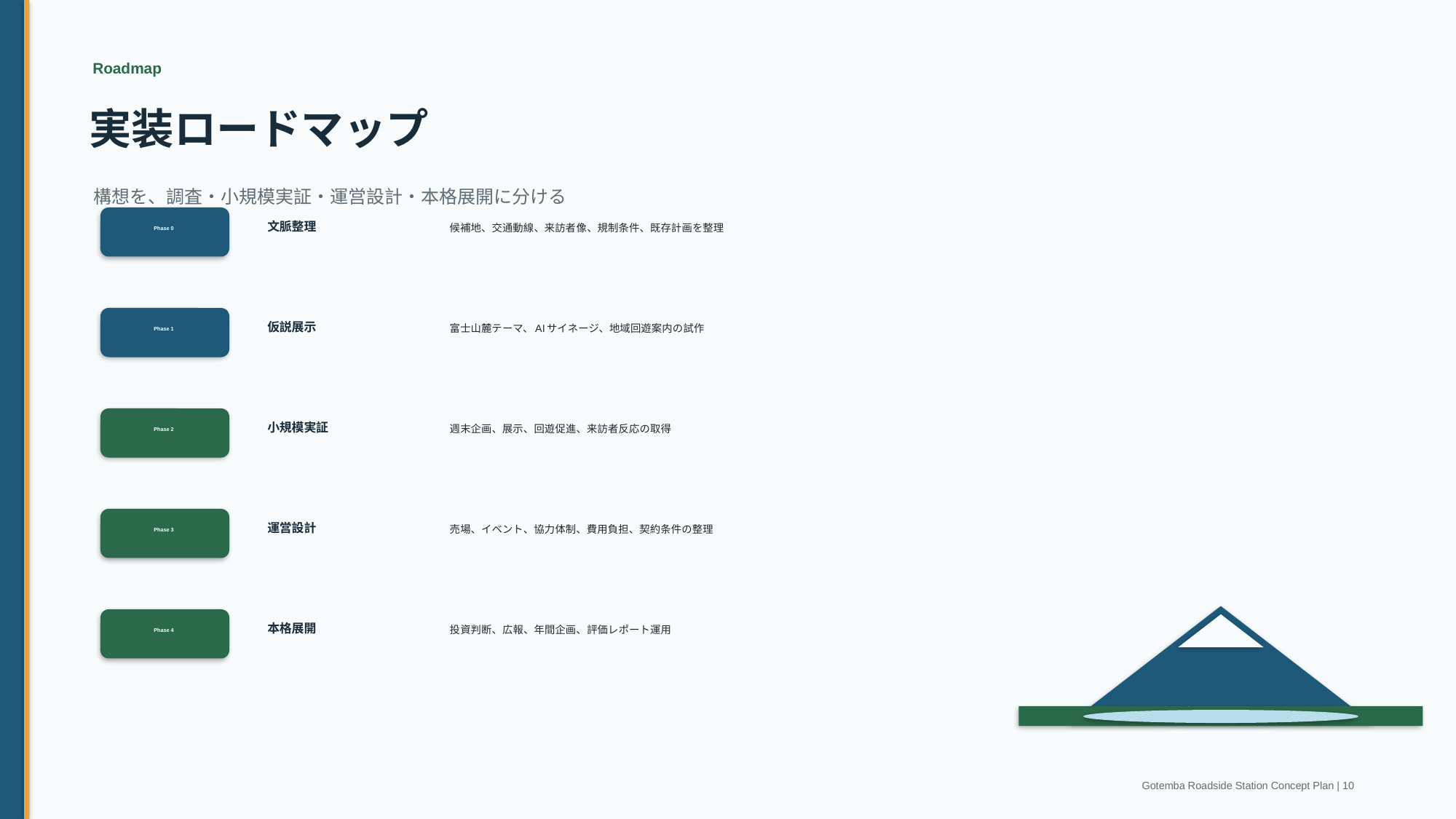

Roadmap
実装ロードマップ
構想を、調査・小規模実証・運営設計・本格展開に分ける

文脈整理
候補地、交通動線、来訪者像、規制条件、既存計画を整理
Phase 0

仮説展示
富士山麓テーマ、AIサイネージ、地域回遊案内の試作
Phase 1

小規模実証
週末企画、展示、回遊促進、来訪者反応の取得
Phase 2

運営設計
売場、イベント、協力体制、費用負担、契約条件の整理
Phase 3

本格展開
投資判断、広報、年間企画、評価レポート運用
Phase 4

Gotemba Roadside Station Concept Plan | 10